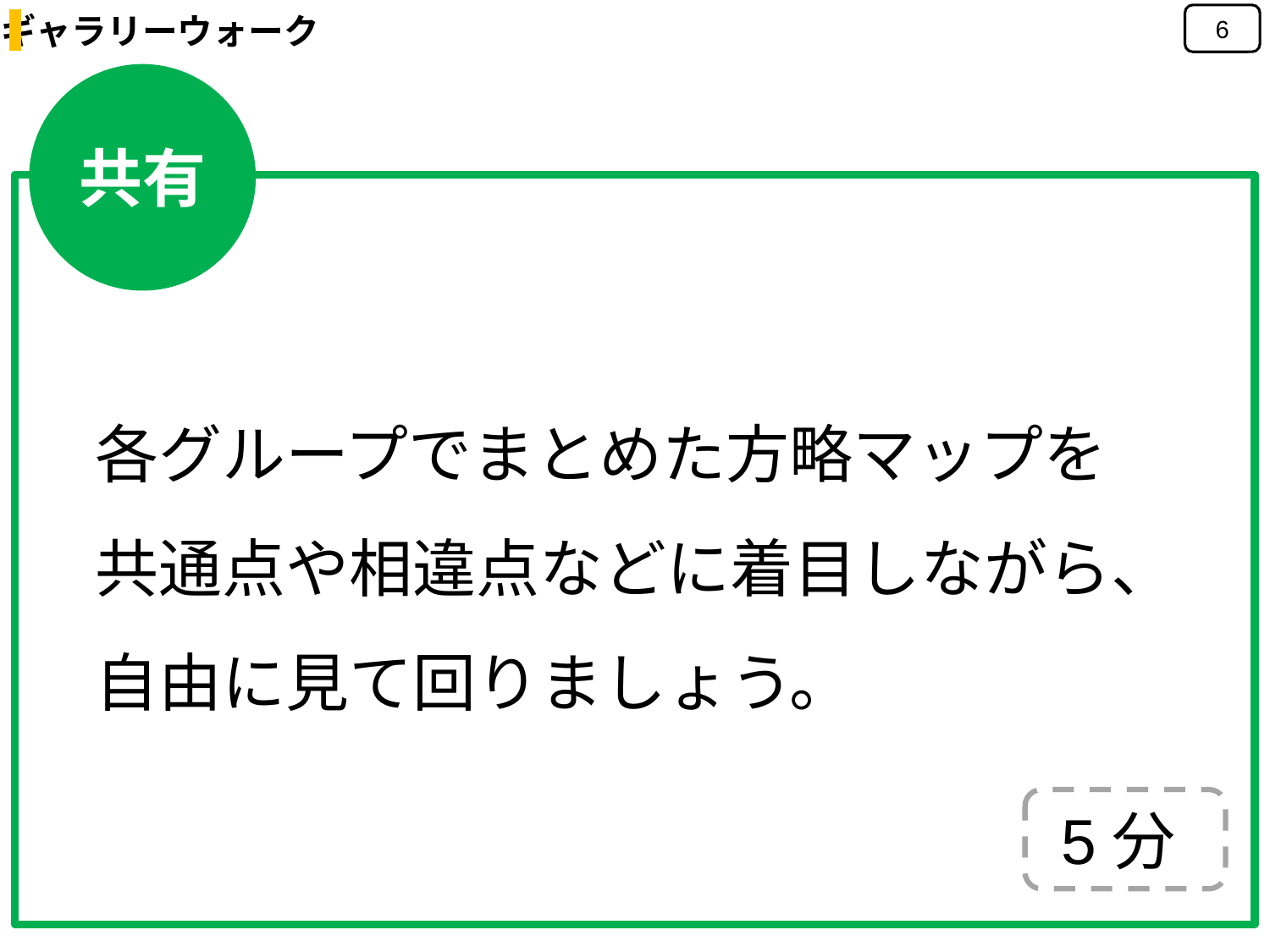

ギャラリーウォーク
6

共有

各グループでまとめた方略マップを
共通点や相違点などに着目しながら、
自由に見て回りましょう。
5分